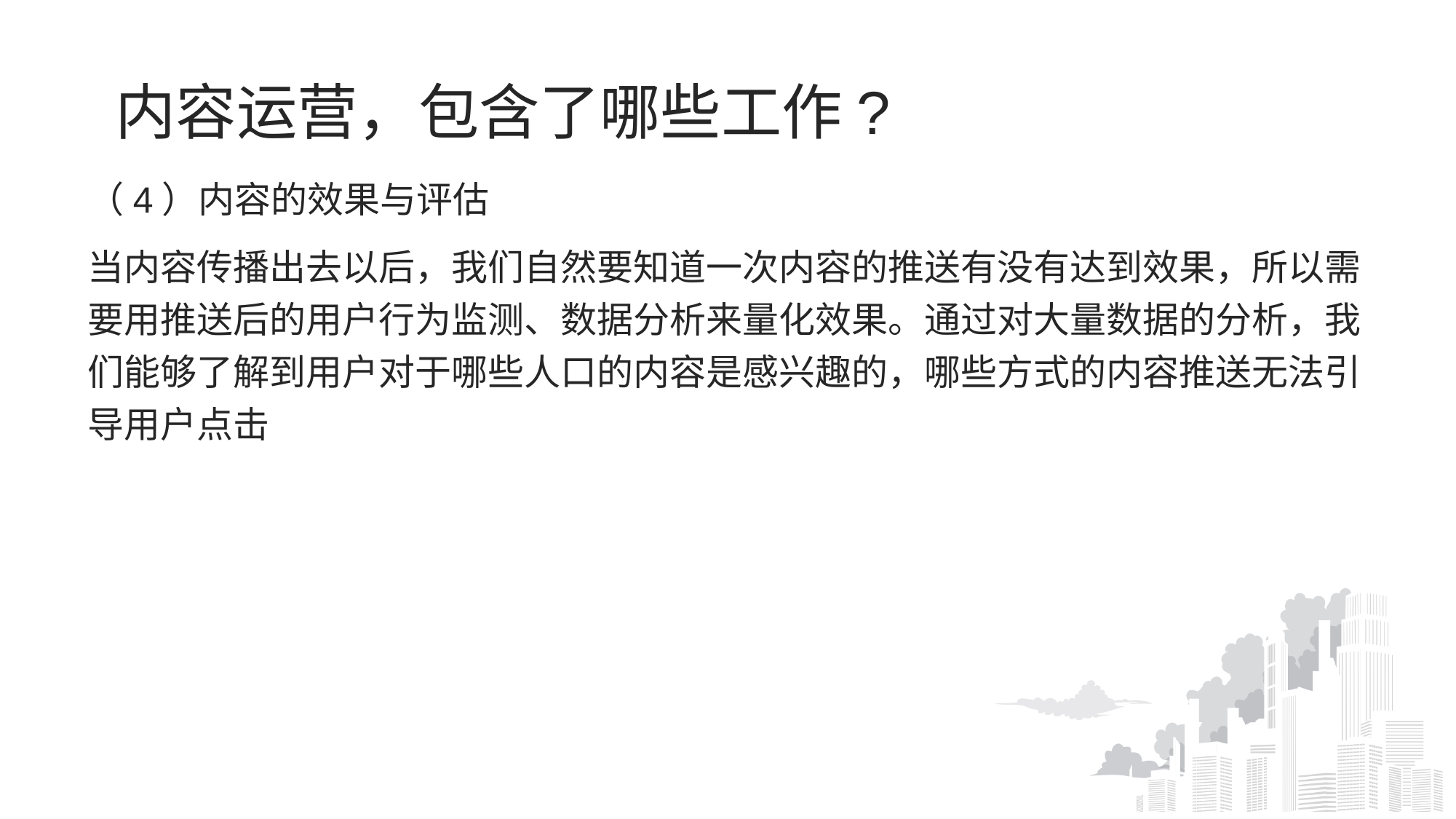

# 内容运营，包含了哪些工作?
（4）内容的效果与评估
当内容传播出去以后，我们自然要知道一次内容的推送有没有达到效果，所以需要用推送后的用户行为监测、数据分析来量化效果。通过对大量数据的分析，我们能够了解到用户对于哪些人口的内容是感兴趣的，哪些方式的内容推送无法引导用户点击